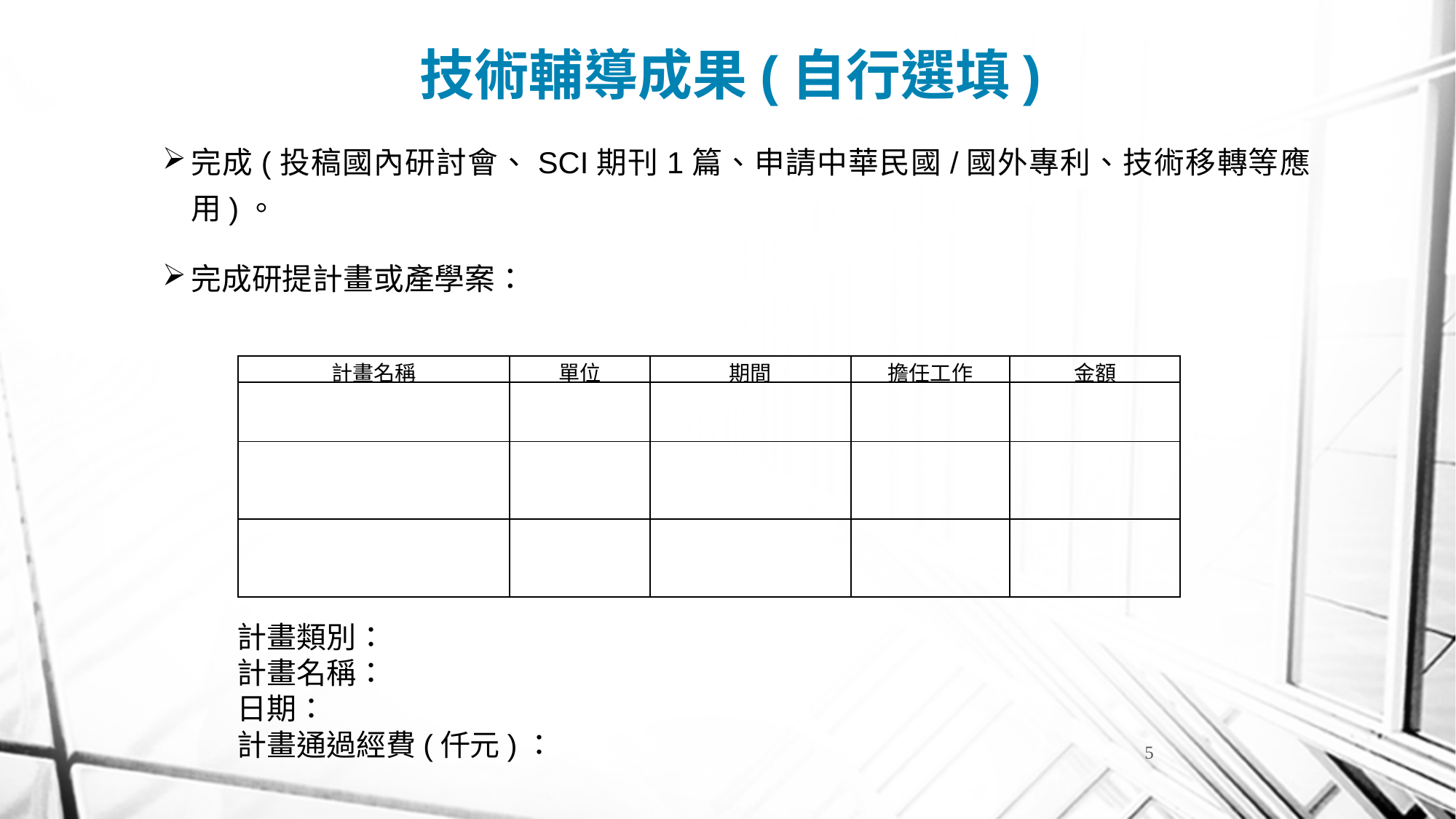

技術輔導成果(自行選填)
完成(投稿國內研討會、SCI期刊1篇、申請中華民國/國外專利、技術移轉等應用)。
完成研提計畫或產學案：

| 計畫名稱 | 單位 | 期間 | 擔任工作 | 金額 |
| --- | --- | --- | --- | --- |
|  |  |  |  |  |
|  |  |  |  |  |
|  |  |  |  |  |
計畫類別：
計畫名稱：
日期：
計畫通過經費(仟元)：
5